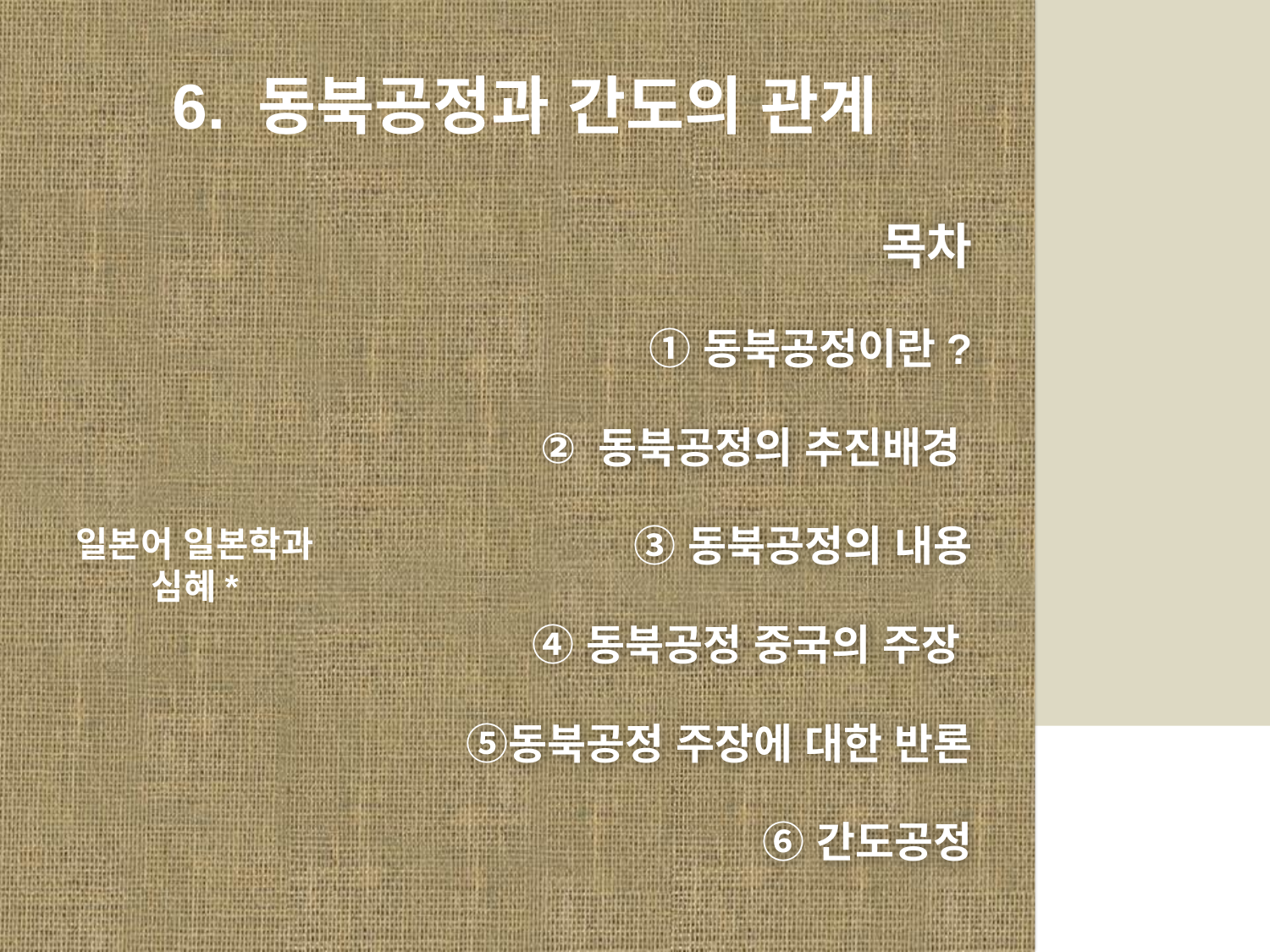

6. 동북공정과 간도의 관계
# 목차 ① 동북공정이란? ② 동북공정의 추진배경 ③ 동북공정의 내용 ④ 동북공정 중국의 주장 ⑤동북공정 주장에 대한 반론 ⑥ 간도공정
일본어 일본학과
심혜*